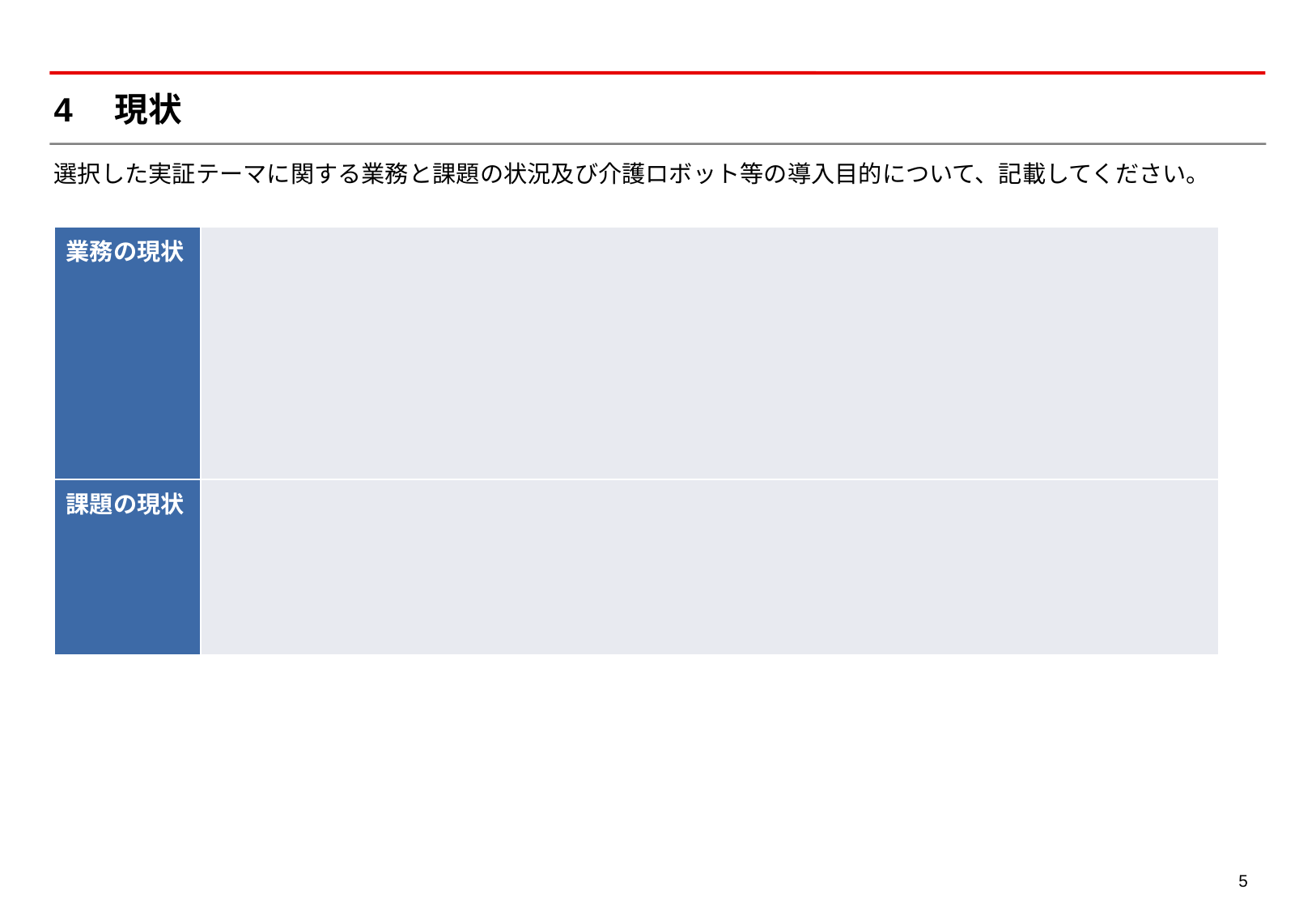

# 4　現状
選択した実証テーマに関する業務と課題の状況及び介護ロボット等の導入目的について、記載してください。
| 業務の現状 |  |
| --- | --- |
| 課題の現状 |  |